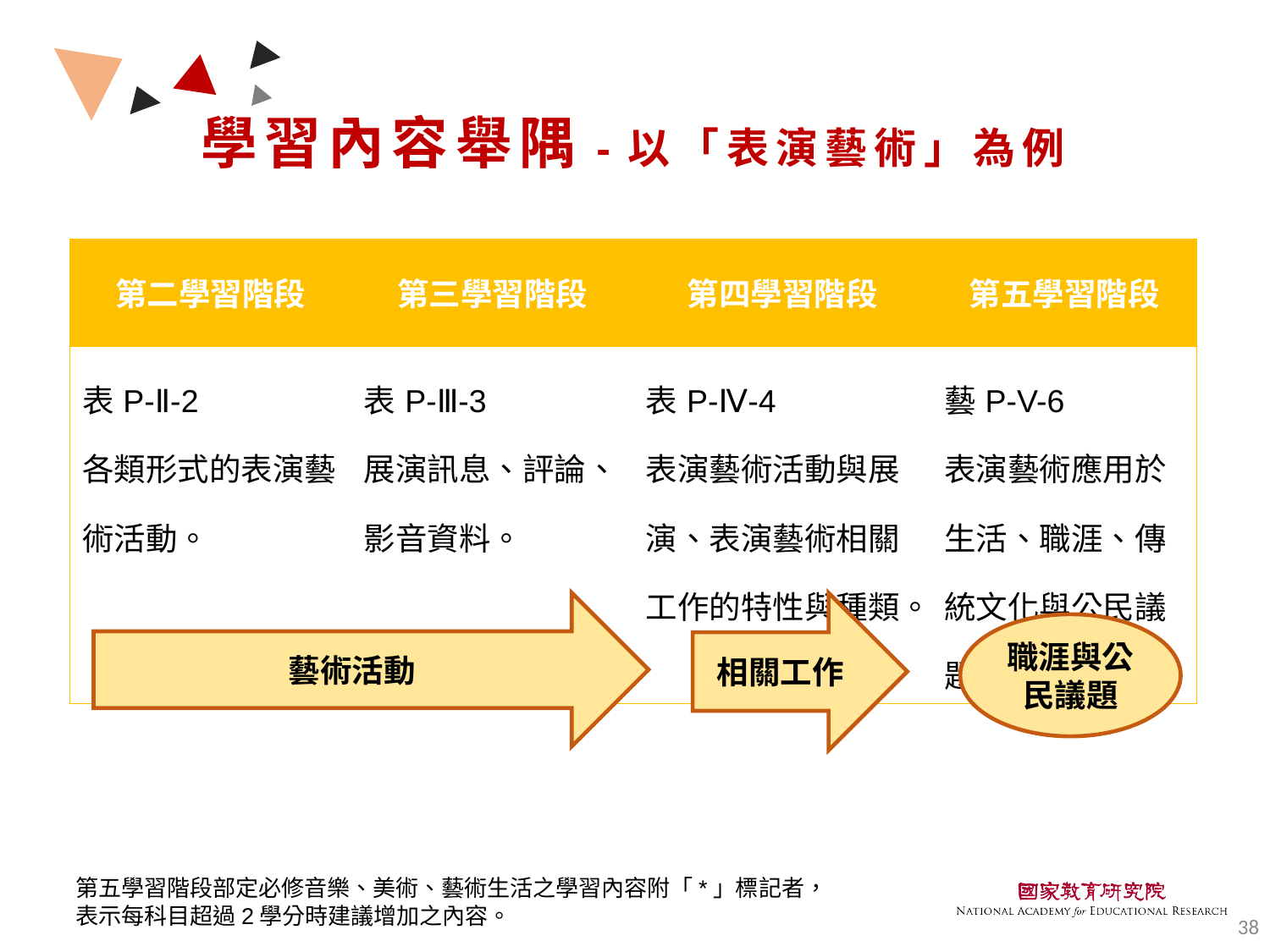

學習內容舉隅-以「表演藝術」為例

| 第二學習階段 | 第三學習階段 | 第四學習階段 | 第五學習階段 |
| --- | --- | --- | --- |
| 表P-Ⅱ-2 各類形式的表演藝術活動。 | 表P-Ⅲ-3 展演訊息、評論、影音資料。 | 表P-Ⅳ-4 表演藝術活動與展演、表演藝術相關工作的特性與種類。 | 藝P-V-6 表演藝術應用於生活、職涯、傳統文化與公民議題。\* |
藝術活動
相關工作
職涯與公民議題
第五學習階段部定必修音樂、美術、藝術生活之學習內容附「*」標記者，
表示每科目超過2學分時建議增加之內容。
38